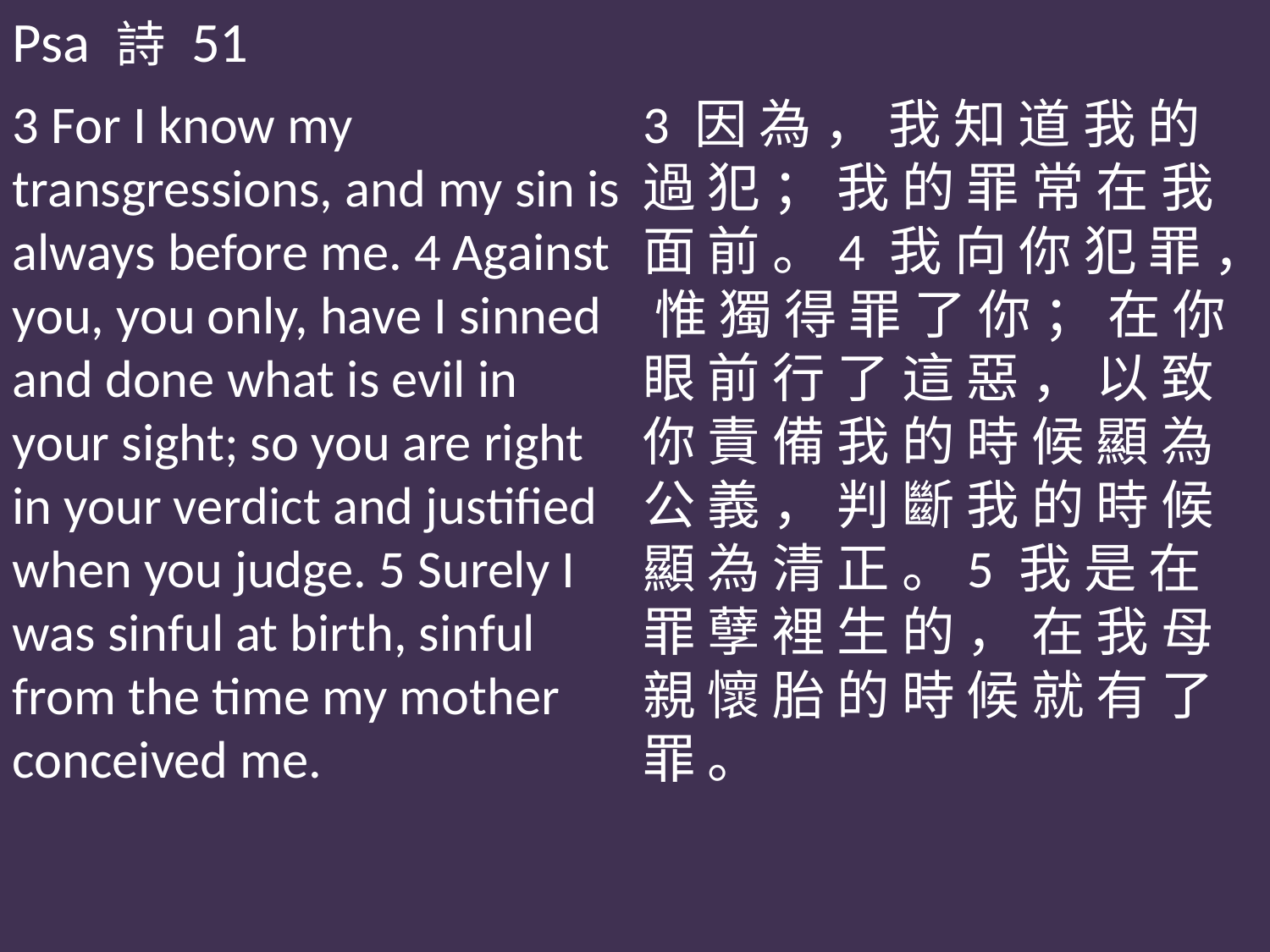

Psa 詩 51
3 For I know my transgressions, and my sin is always before me. 4 Against you, you only, have I sinned and done what is evil in your sight; so you are right in your verdict and justified when you judge. 5 Surely I was sinful at birth, sinful from the time my mother conceived me.
3 因 為 ， 我 知 道 我 的 過 犯 ； 我 的 罪 常 在 我 面 前 。4 我 向 你 犯 罪 ， 惟 獨 得 罪 了 你 ； 在 你 眼 前 行 了 這 惡 ， 以 致 你 責 備 我 的 時 候 顯 為 公 義 ， 判 斷 我 的 時 候 顯 為 清 正 。5 我 是 在 罪 孽 裡 生 的 ， 在 我 母 親 懷 胎 的 時 候 就 有 了 罪 。